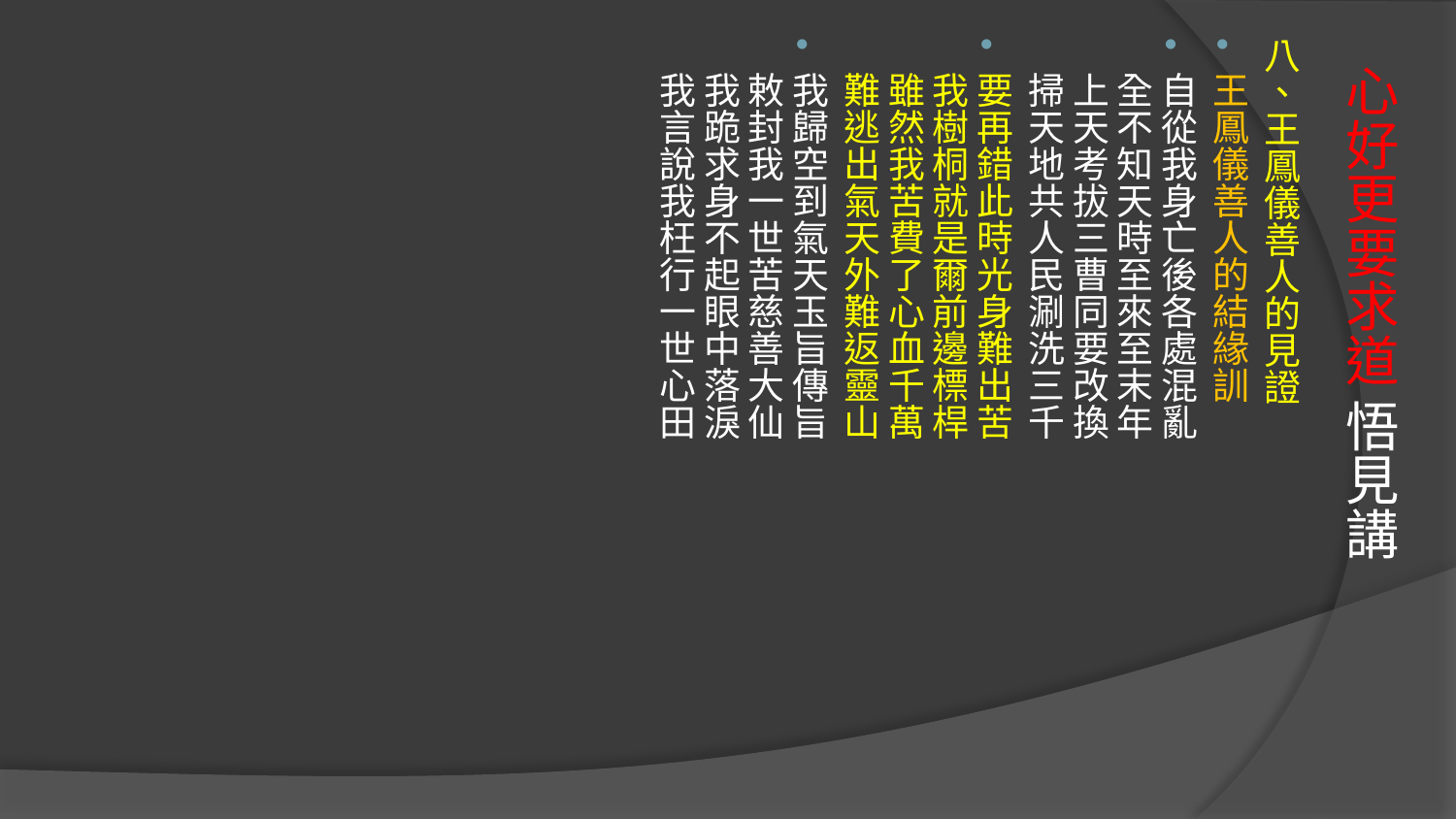

八、王鳳儀善人的見證
王鳳儀善人的結緣訓
自從我身亡後各處混亂
全不知天時至來至末年
上天考拔三曹同要改換
掃天地共人民涮洗三千
要再錯此時光身難出苦
我樹桐就是爾前邊標桿
雖然我苦費了心血千萬
難逃出氣天外難返靈山
我歸空到氣天玉旨傳旨
敕封我一世苦慈善大仙
我跪求身不起眼中落淚
我言說我枉行一世心田

# 心好更要求道 悟見講